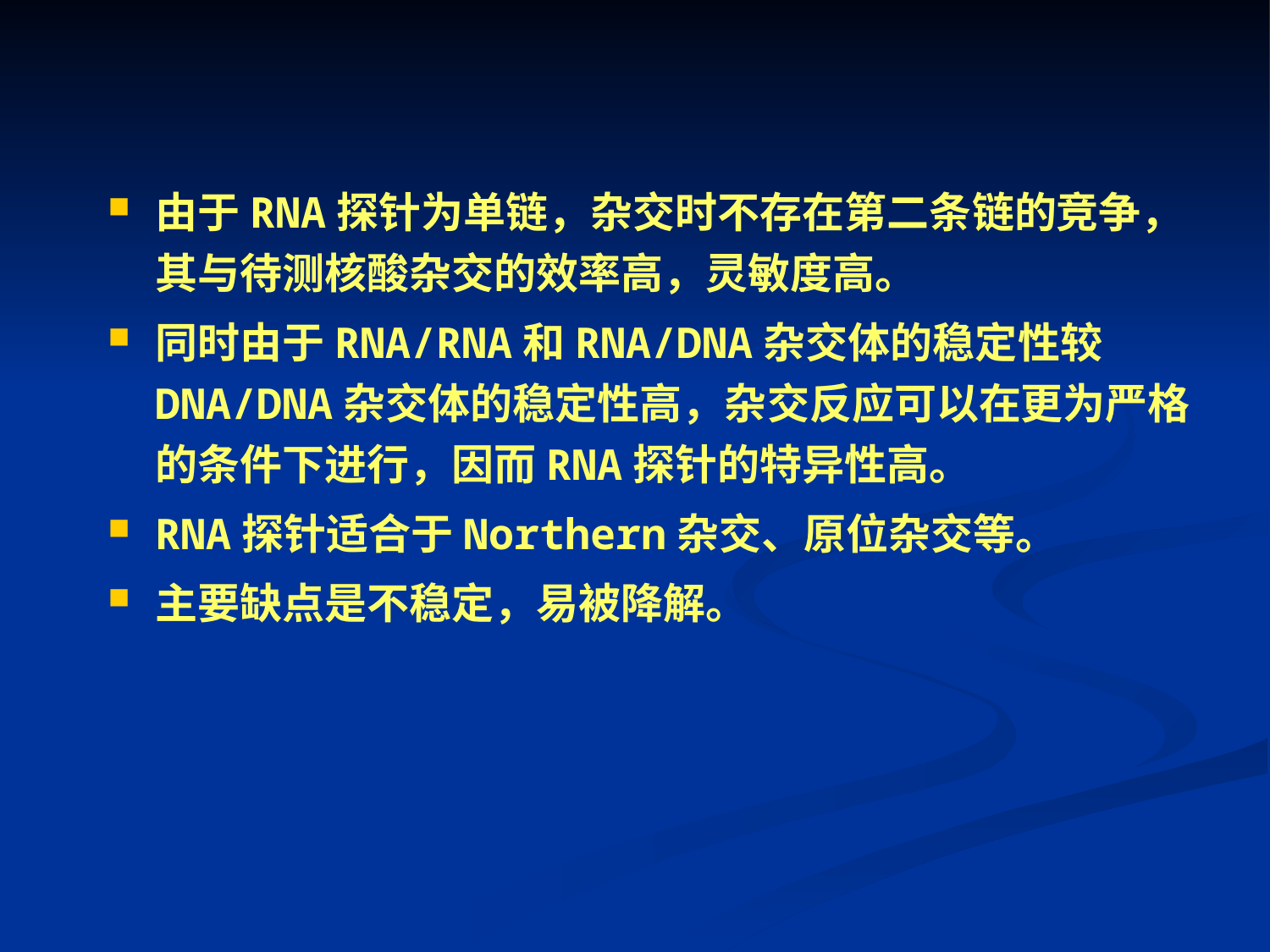

由于RNA探针为单链，杂交时不存在第二条链的竞争，其与待测核酸杂交的效率高，灵敏度高。
同时由于RNA/RNA和RNA/DNA杂交体的稳定性较DNA/DNA杂交体的稳定性高，杂交反应可以在更为严格的条件下进行，因而RNA探针的特异性高。
RNA探针适合于Northern杂交、原位杂交等。
主要缺点是不稳定，易被降解。